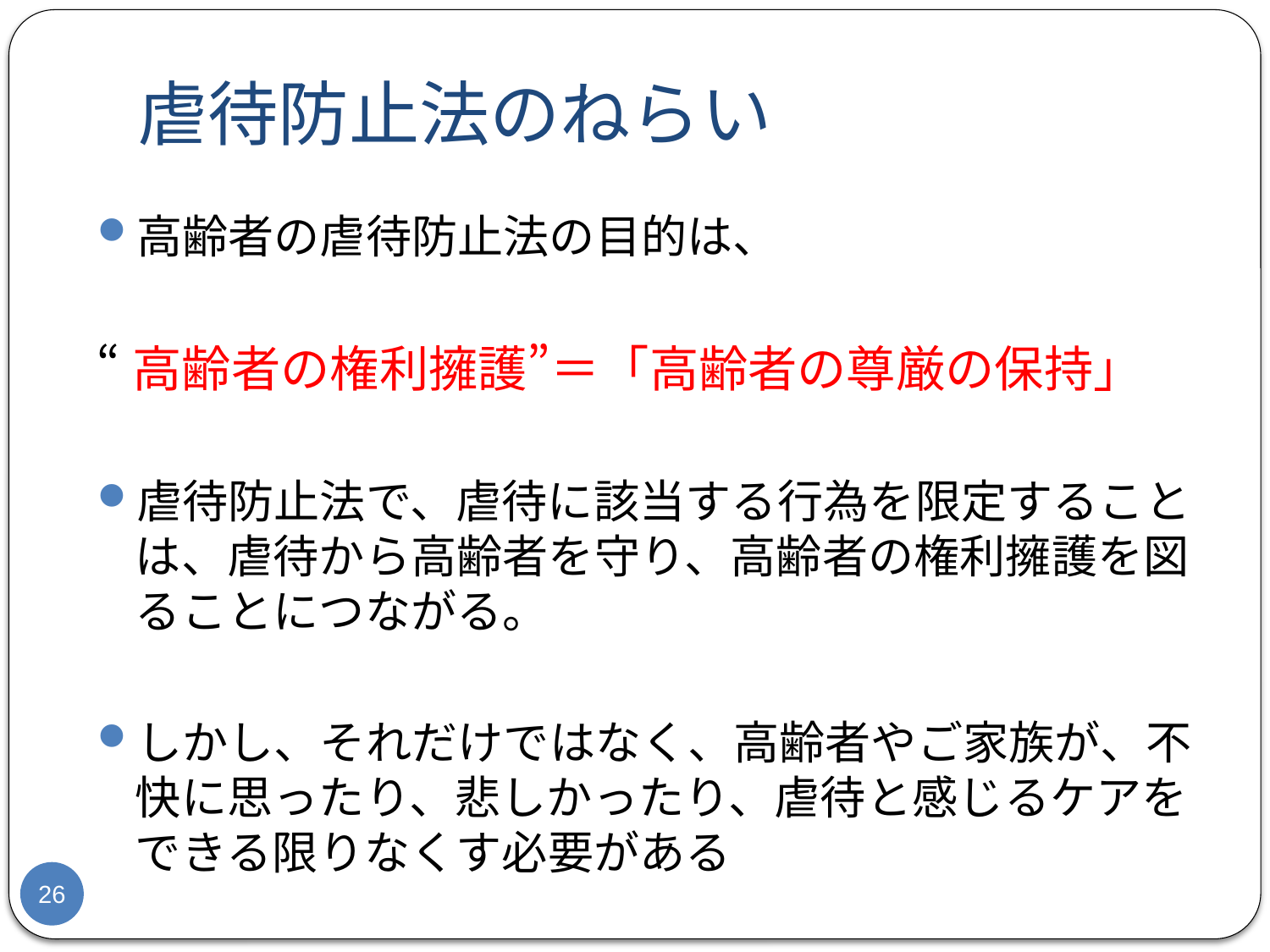

# 虐待防止法のねらい
高齢者の虐待防止法の目的は、

“高齢者の権利擁護”＝「高齢者の尊厳の保持」

虐待防止法で、虐待に該当する行為を限定することは、虐待から高齢者を守り、高齢者の権利擁護を図ることにつながる。

しかし、それだけではなく、高齢者やご家族が、不快に思ったり、悲しかったり、虐待と感じるケアをできる限りなくす必要がある

26